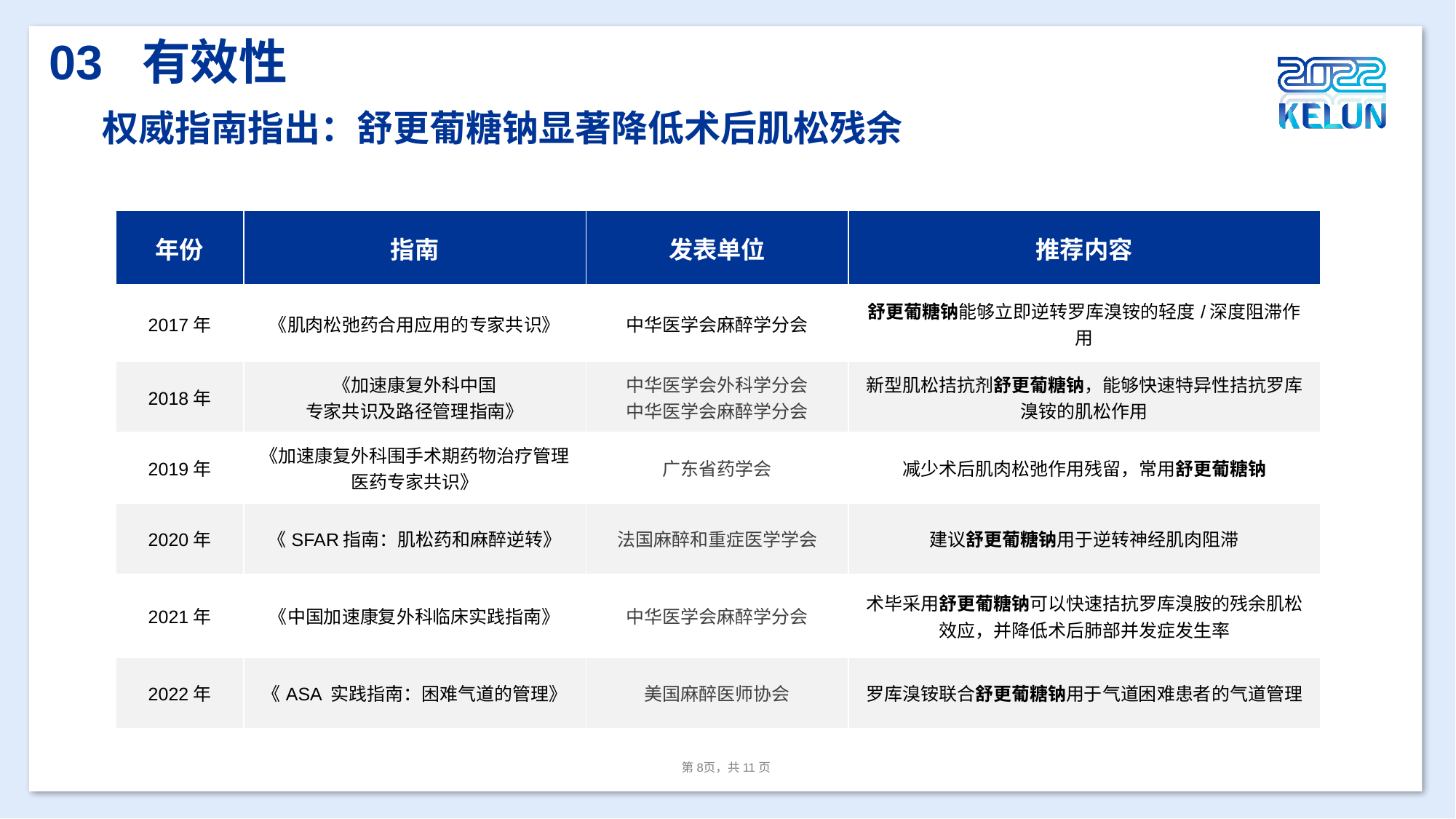

03  有效性
权威指南指出：舒更葡糖钠显著降低术后肌松残余
| 年份 | 指南 | 发表单位 | 推荐内容 |
| --- | --- | --- | --- |
| 2017年 | 《肌肉松弛药合用应用的专家共识》 | 中华医学会麻醉学分会 | 舒更葡糖钠能够立即逆转罗库溴铵的轻度/深度阻滞作用 |
| 2018年 | 《加速康复外科中国 专家共识及路径管理指南》 | 中华医学会外科学分会 中华医学会麻醉学分会 | 新型肌松拮抗剂舒更葡糖钠，能够快速特异性拮抗罗库溴铵的肌松作用 |
| 2019年 | 《加速康复外科围手术期药物治疗管理医药专家共识》 | 广东省药学会 | 减少术后肌肉松弛作用残留，常用舒更葡糖钠 |
| 2020年 | 《SFAR指南：肌松药和麻醉逆转》 | 法国麻醉和重症医学学会 | 建议舒更葡糖钠用于逆转神经肌肉阻滞 |
| 2021年 | 《中国加速康复外科临床实践指南》 | 中华医学会麻醉学分会 | 术毕采用舒更葡糖钠可以快速拮抗罗库溴胺的残余肌松效应，并降低术后肺部并发症发生率 |
| 2022年 | 《ASA 实践指南：困难气道的管理》 | 美国麻醉医师协会 | 罗库溴铵联合舒更葡糖钠用于气道困难患者的气道管理 |